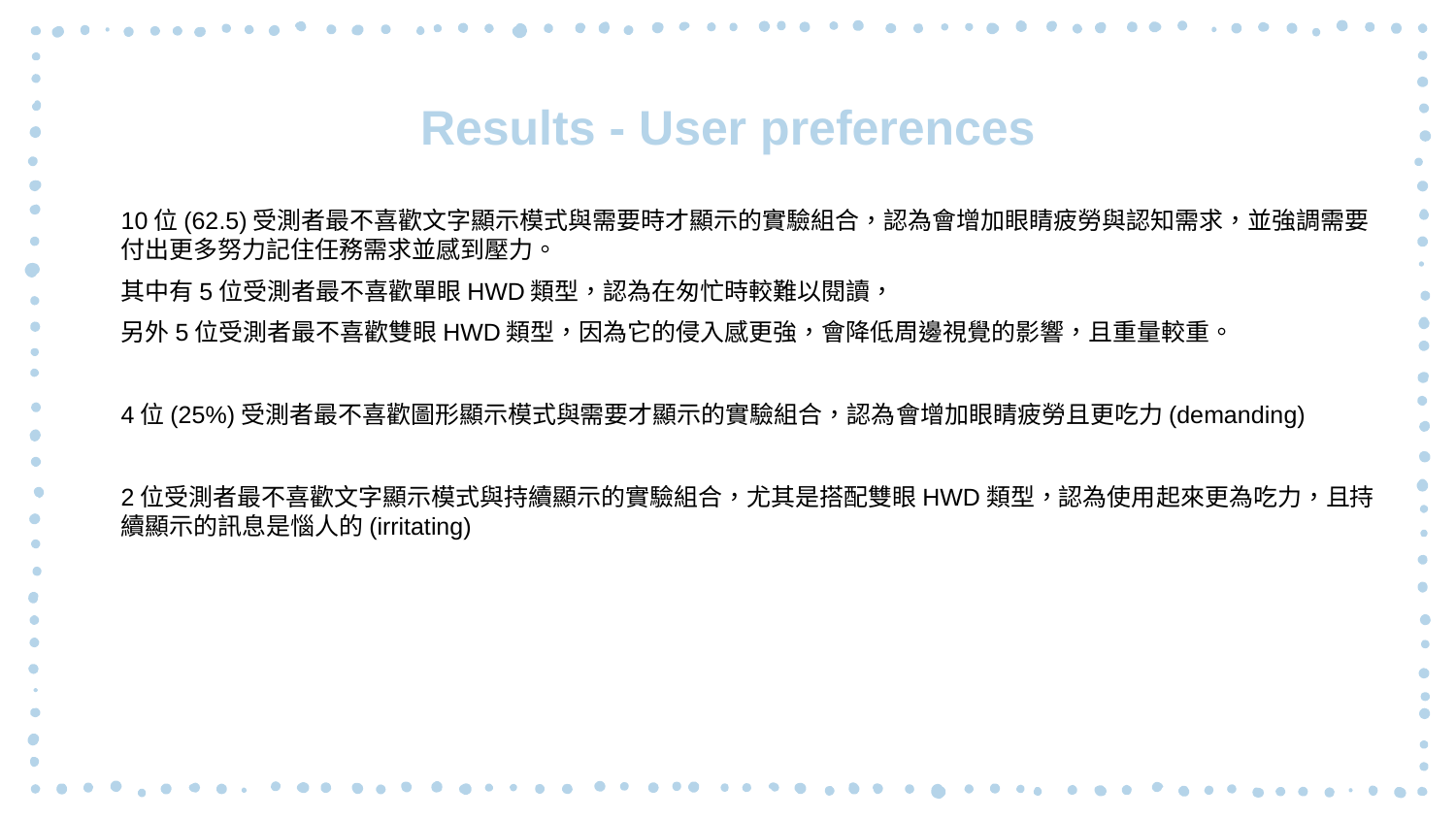

# Results - User preferences
10位(62.5)受測者最不喜歡文字顯示模式與需要時才顯示的實驗組合，認為會增加眼睛疲勞與認知需求，並強調需要付出更多努力記住任務需求並感到壓力。
其中有5位受測者最不喜歡單眼HWD類型，認為在匆忙時較難以閱讀，
另外5位受測者最不喜歡雙眼HWD類型，因為它的侵入感更強，會降低周邊視覺的影響，且重量較重。

4位(25%)受測者最不喜歡圖形顯示模式與需要才顯示的實驗組合，認為會增加眼睛疲勞且更吃力(demanding)

2位受測者最不喜歡文字顯示模式與持續顯示的實驗組合，尤其是搭配雙眼HWD類型，認為使用起來更為吃力，且持續顯示的訊息是惱人的(irritating)